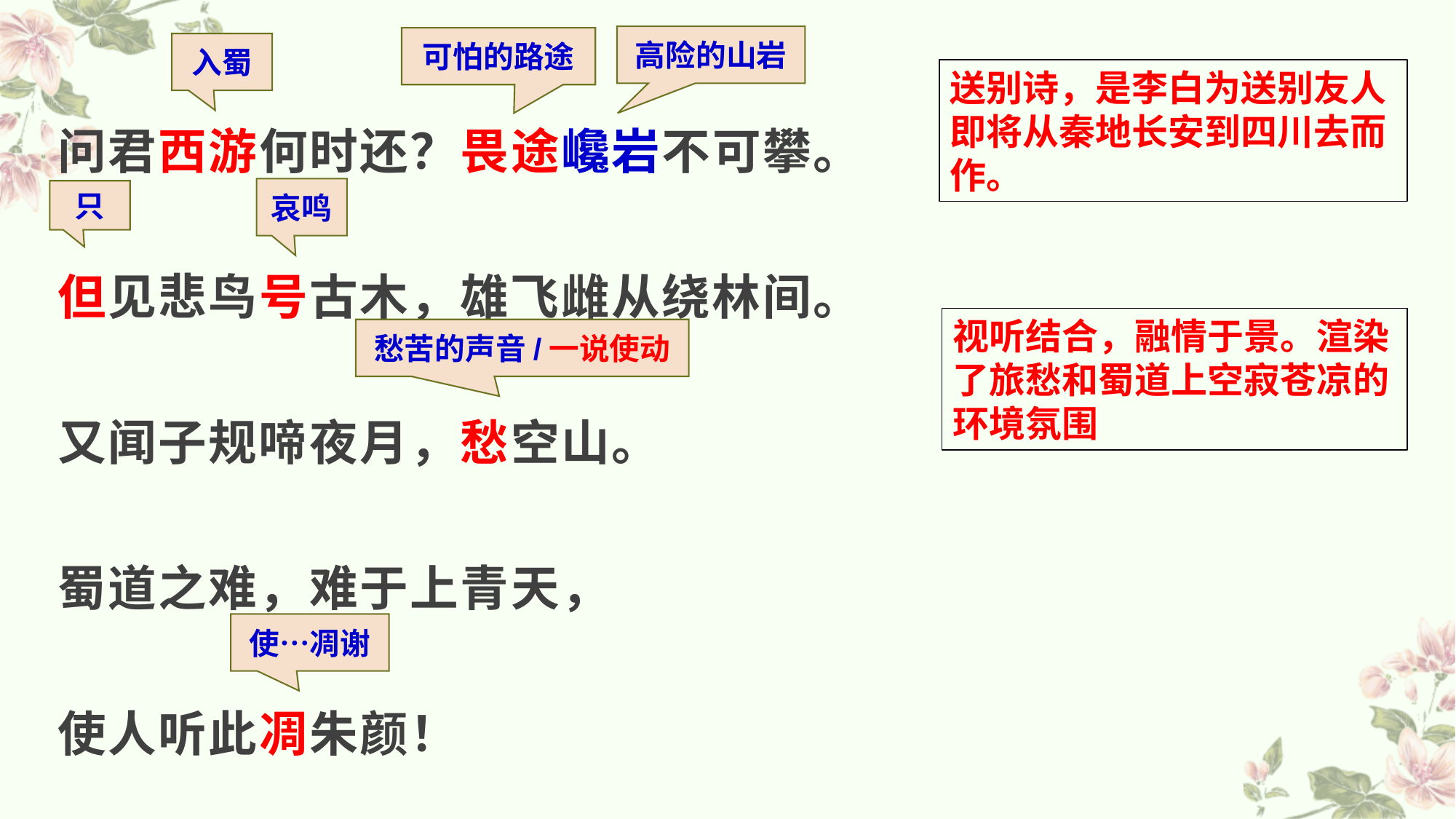

高险的山岩
可怕的路途
问君西游何时还？畏途巉岩不可攀。
但见悲鸟号古木，雄飞雌从绕林间。
又闻子规啼夜月，愁空山。
蜀道之难，难于上青天，
使人听此凋朱颜！
入蜀
送别诗，是李白为送别友人即将从秦地长安到四川去而作。
哀鸣
只
视听结合，融情于景。渲染了旅愁和蜀道上空寂苍凉的环境氛围
愁苦的声音/一说使动
使…凋谢